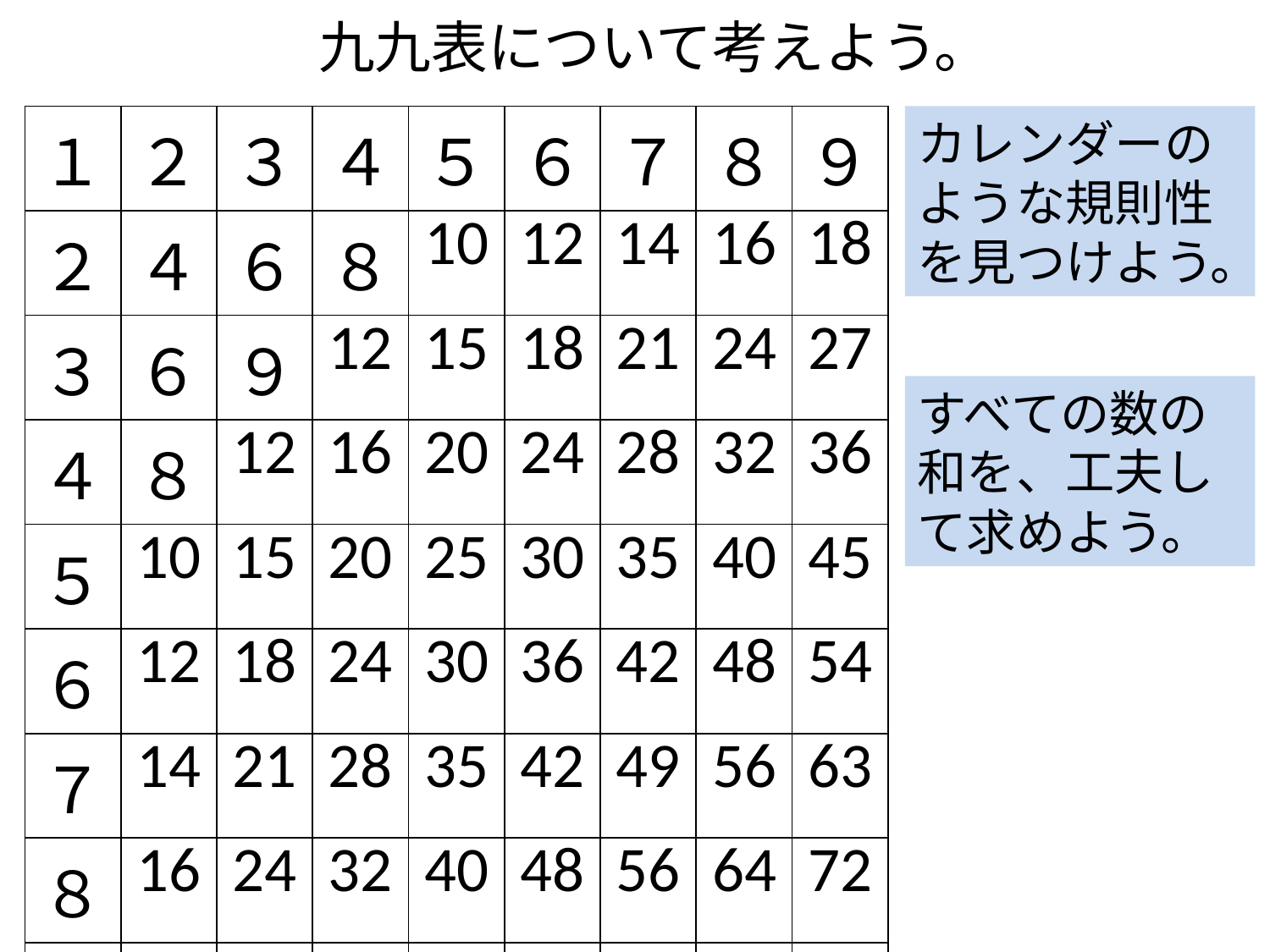

# 九九表について考えよう。
| １ | ２ | ３ | ４ | ５ | ６ | ７ | ８ | ９ |
| --- | --- | --- | --- | --- | --- | --- | --- | --- |
| ２ | ４ | ６ | ８ | 10 | 12 | 14 | 16 | 18 |
| ３ | ６ | ９ | 12 | 15 | 18 | 21 | 24 | 27 |
| ４ | ８ | 12 | 16 | 20 | 24 | 28 | 32 | 36 |
| ５ | 10 | 15 | 20 | 25 | 30 | 35 | 40 | 45 |
| ６ | 12 | 18 | 24 | 30 | 36 | 42 | 48 | 54 |
| ７ | 14 | 21 | 28 | 35 | 42 | 49 | 56 | 63 |
| ８ | 16 | 24 | 32 | 40 | 48 | 56 | 64 | 72 |
| ９ | 18 | 27 | 36 | 45 | 54 | 63 | 72 | 81 |
カレンダーのような規則性を見つけよう。
すべての数の和を、工夫して求めよう。